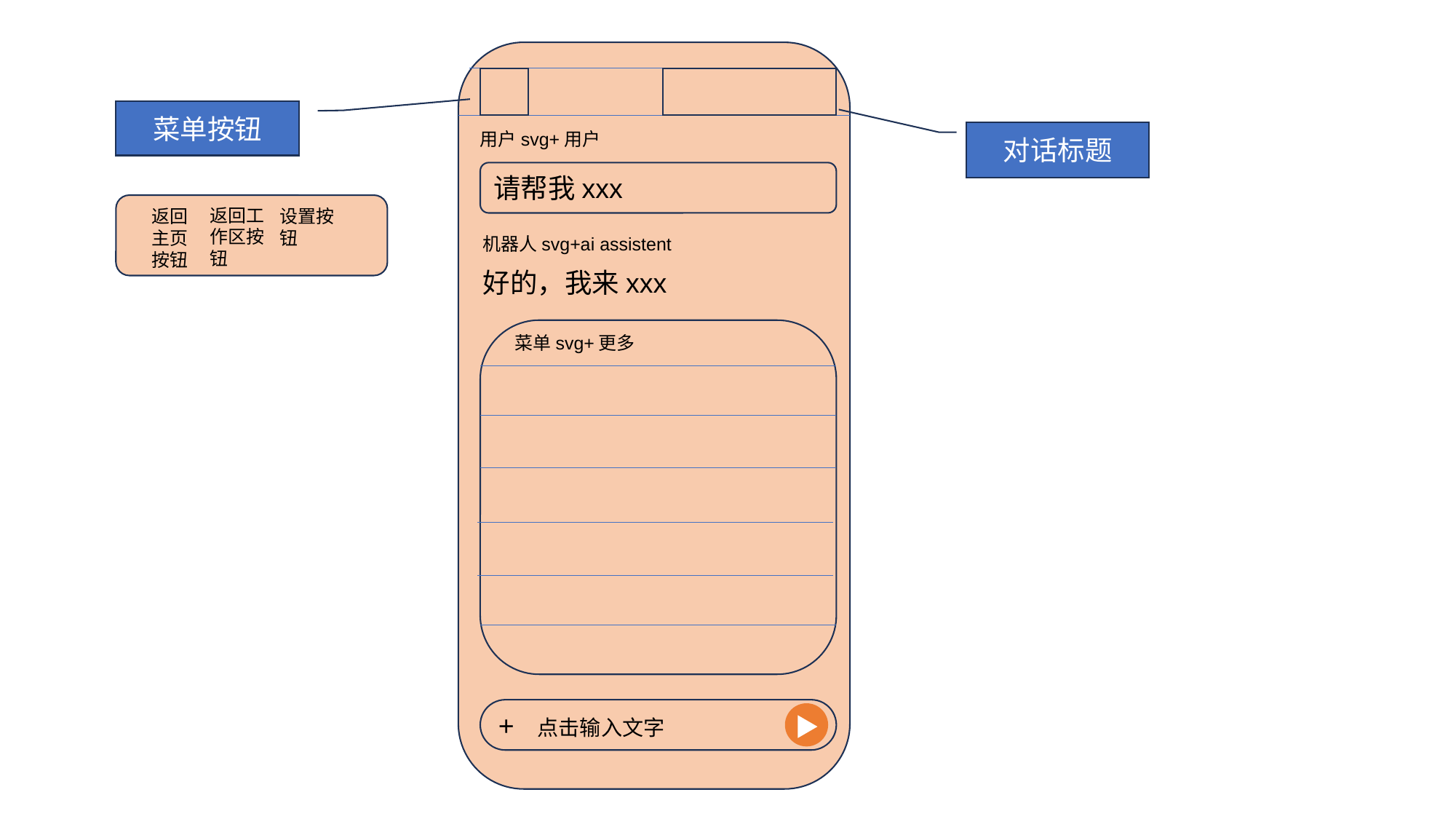

菜单按钮
用户svg+用户
对话标题
请帮我xxx

返回工作区按钮
返回主页按钮
设置按钮
机器人svg+ai assistent
好的，我来xxx

菜单svg+更多
+   点击输入文字